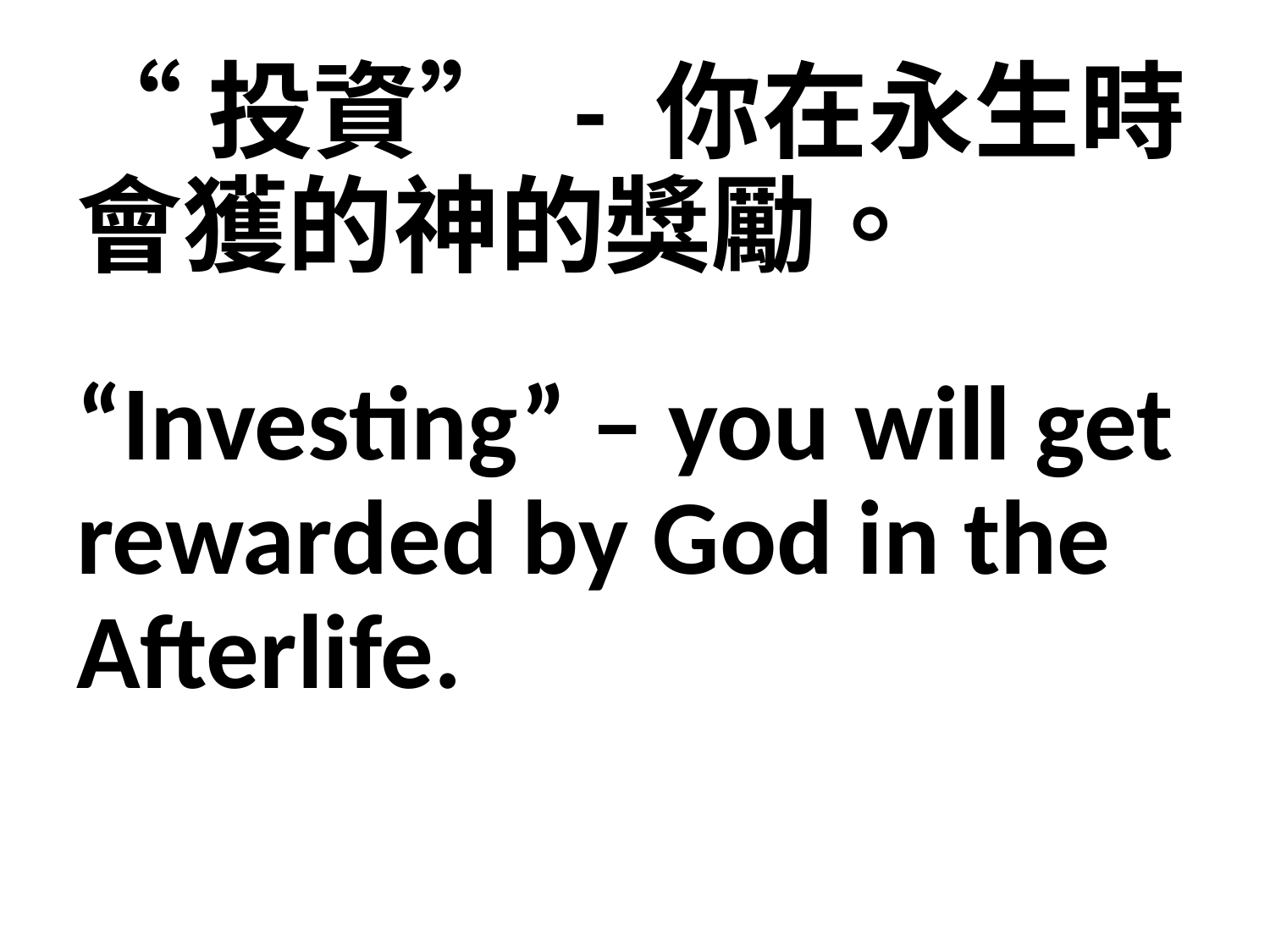

“投資” - 你在永生時會獲的神的獎勵。

“Investing” – you will get rewarded by God in the Afterlife.